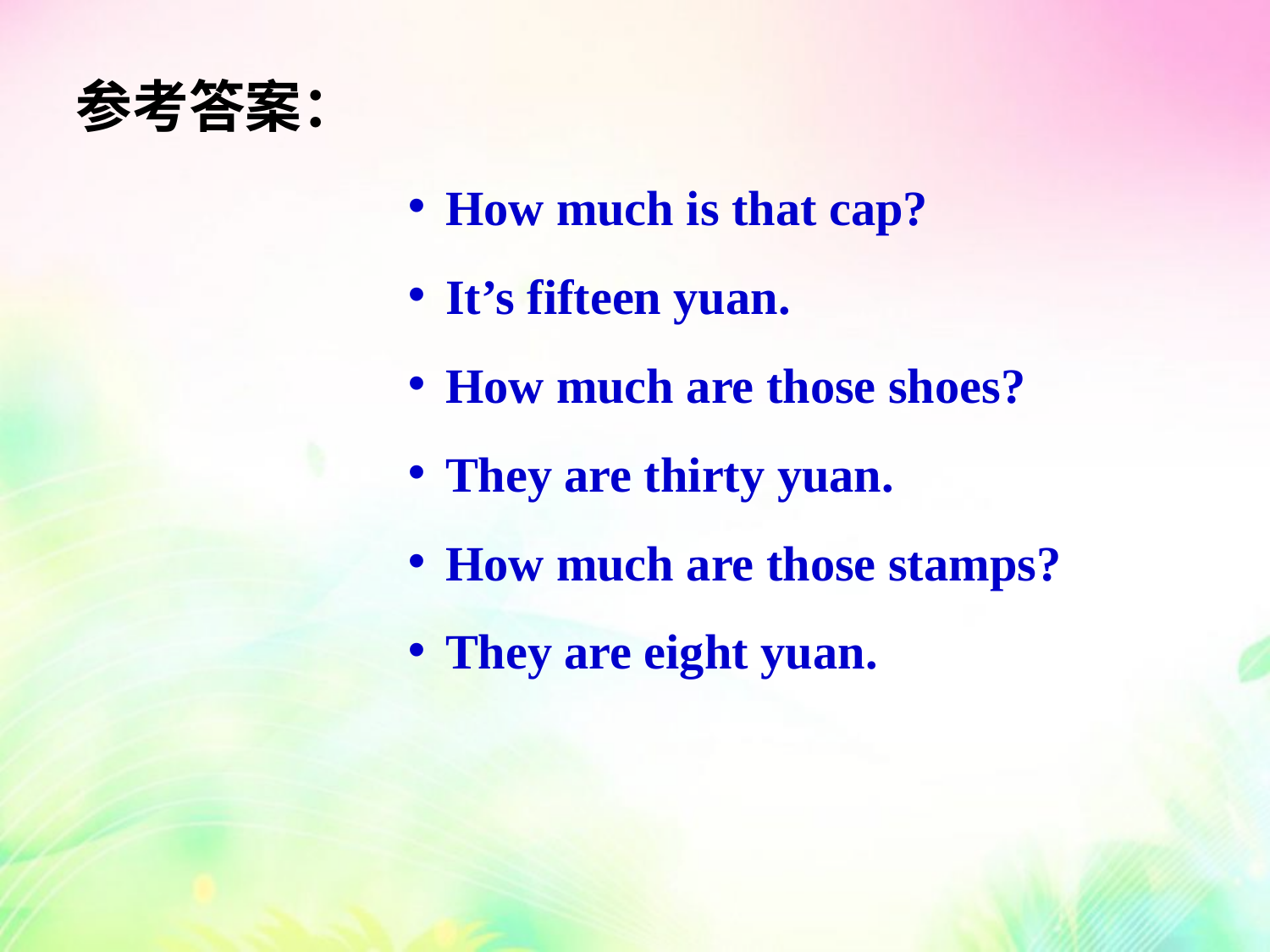

参考答案：
How much is that cap?
It’s fifteen yuan.
How much are those shoes?
They are thirty yuan.
How much are those stamps?
They are eight yuan.